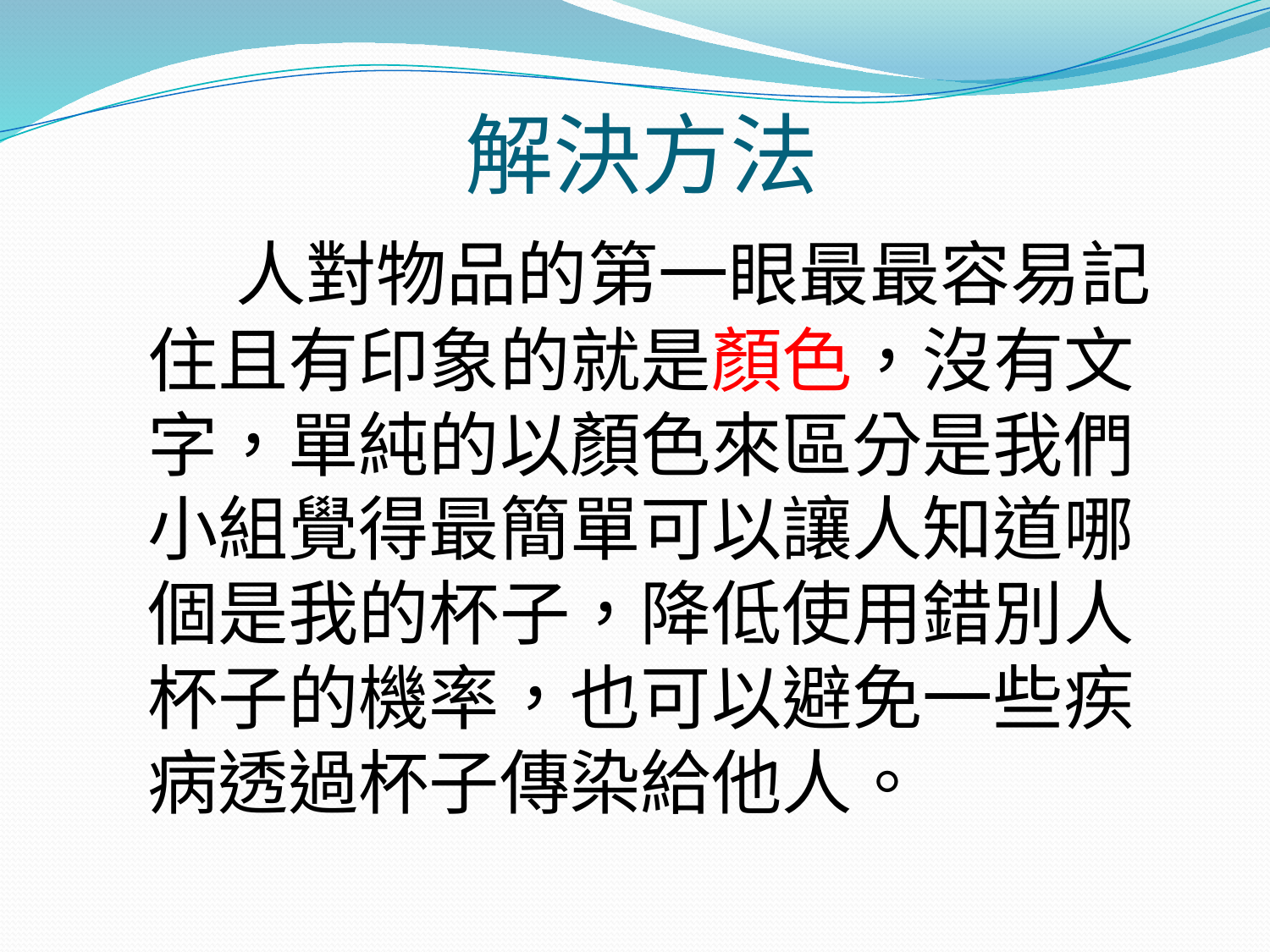

# 解決方法
    人對物品的第一眼最最容易記住且有印象的就是顏色，沒有文字，單純的以顏色來區分是我們小組覺得最簡單可以讓人知道哪個是我的杯子，降低使用錯別人杯子的機率，也可以避免一些疾病透過杯子傳染給他人。